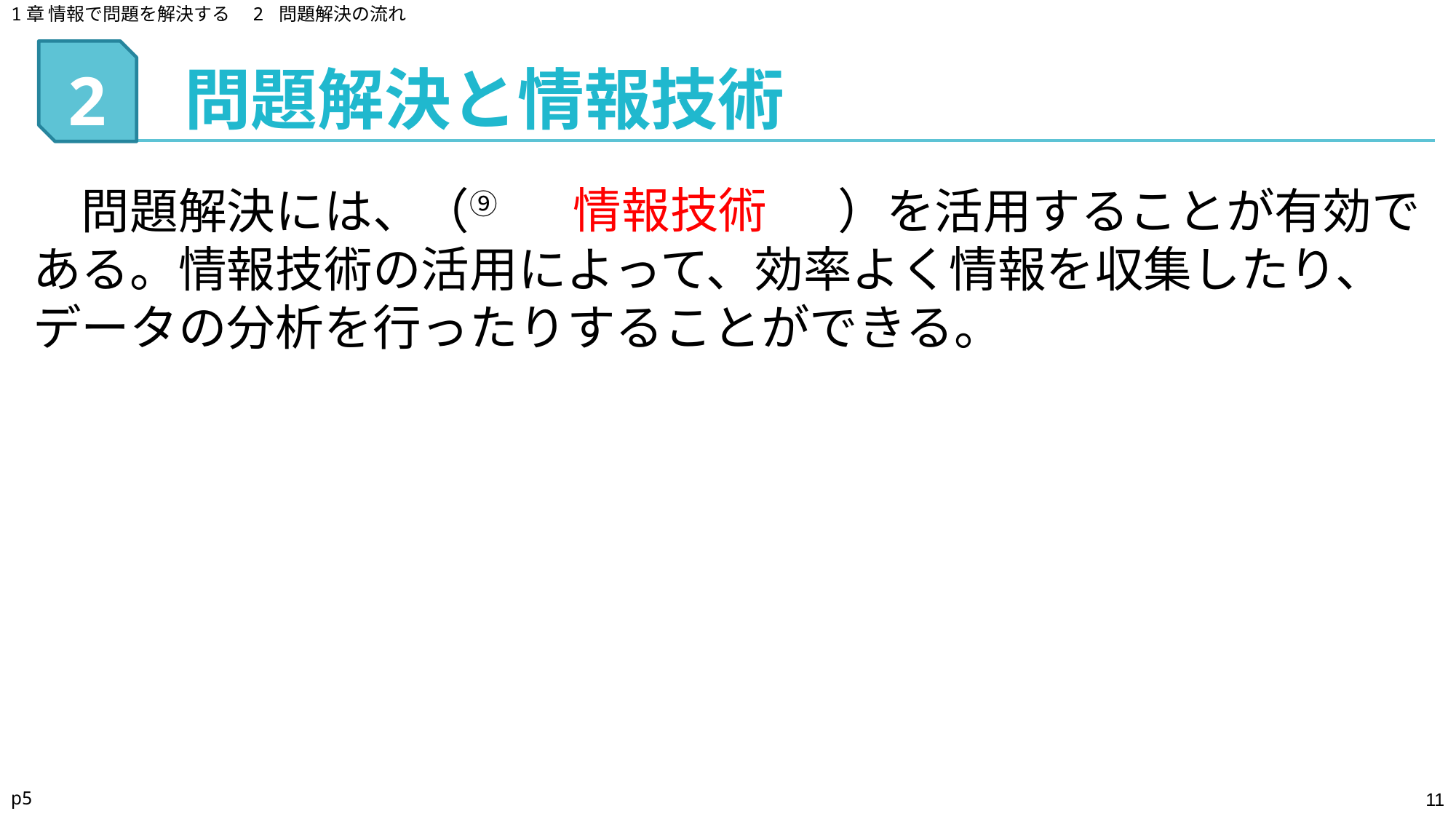

1章 情報で問題を解決する　2 問題解決の流れ

問題解決と情報技術
# 2
　問題解決には、（⑨　　　　　　　）を活用することが有効である。情報技術の活用によって、効率よく情報を収集したり、データの分析を行ったりすることができる。
情報技術
p5
11